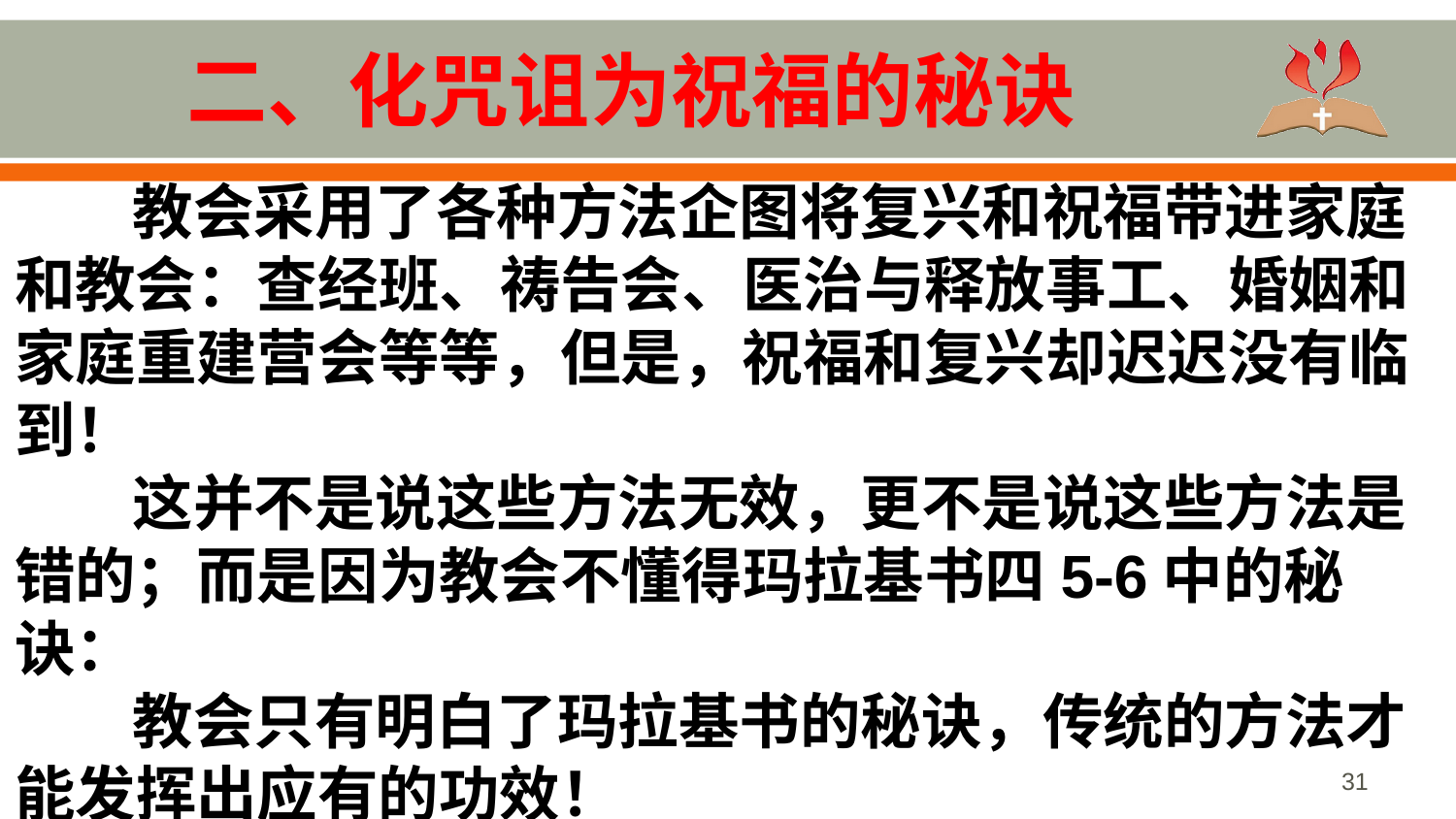

# 二、化咒诅为祝福的秘诀
教会采用了各种方法企图将复兴和祝福带进家庭和教会：查经班、祷告会、医治与释放事工、婚姻和家庭重建营会等等，但是，祝福和复兴却迟迟没有临到！
这并不是说这些方法无效，更不是说这些方法是错的；而是因为教会不懂得玛拉基书四5-6中的秘诀：
教会只有明白了玛拉基书的秘诀，传统的方法才能发挥出应有的功效！

31